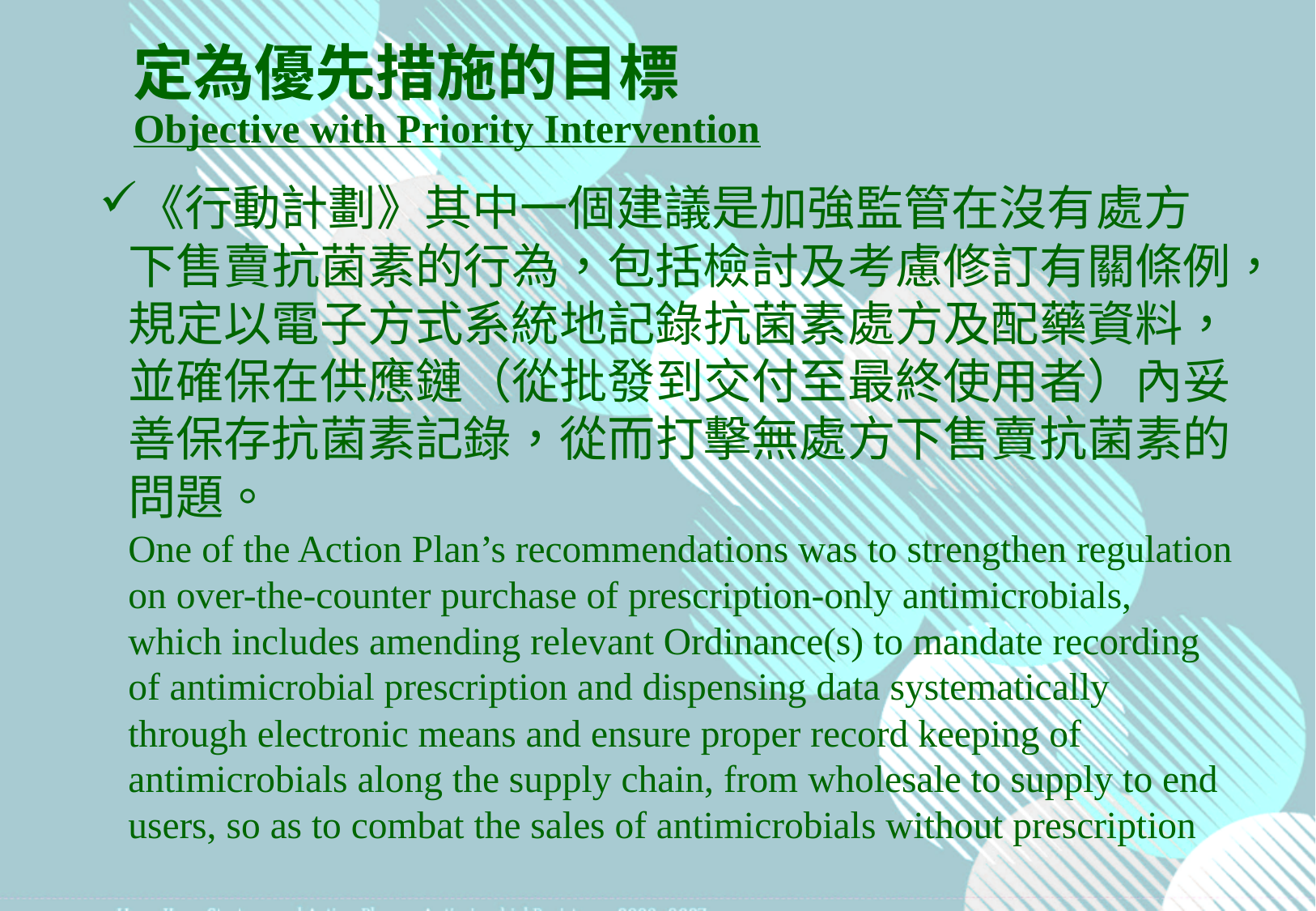

# 定為優先措施的目標 Objective with Priority Intervention
《行動計劃》其中一個建議是加強監管在沒有處方下售賣抗菌素的行為，包括檢討及考慮修訂有關條例，規定以電子方式系統地記錄抗菌素處方及配藥資料，並確保在供應鏈（從批發到交付至最終使用者）內妥善保存抗菌素記錄，從而打擊無處方下售賣抗菌素的問題。 
One of the Action Plan’s recommendations was to strengthen regulation on over-the-counter purchase of prescription-only antimicrobials, which includes amending relevant Ordinance(s) to mandate recording of antimicrobial prescription and dispensing data systematically through electronic means and ensure proper record keeping of antimicrobials along the supply chain, from wholesale to supply to end users, so as to combat the sales of antimicrobials without prescription